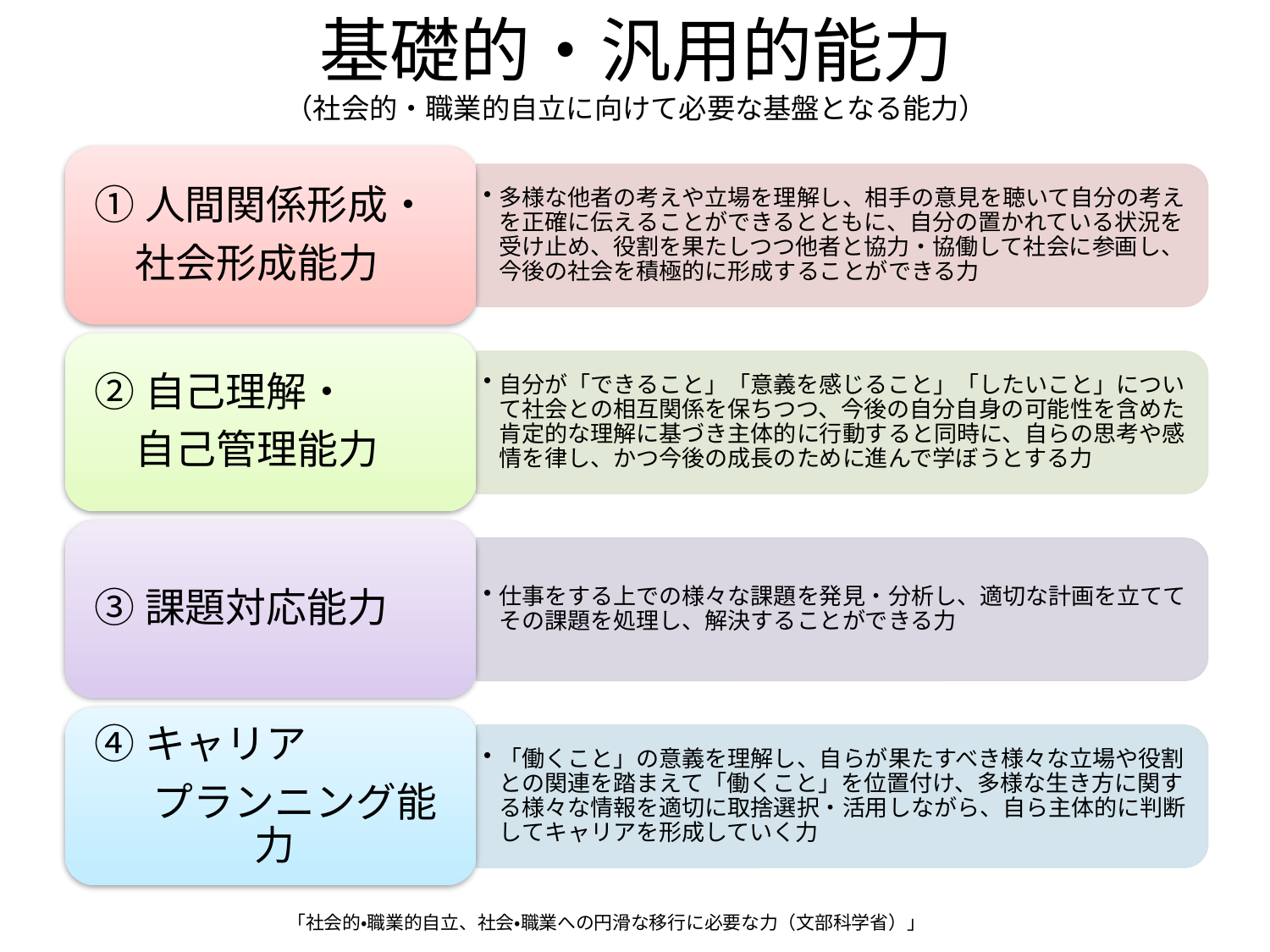

# 基礎的・汎用的能力 （社会的・職業的自立に向けて必要な基盤となる能力）
多様な他者の考えや立場を理解し、相手の意見を聴いて自分の考えを正確に伝えることができるとともに、自分の置かれている状況を受け止め、役割を果たしつつ他者と協力・協働して社会に参画し、今後の社会を積極的に形成することができる力
①人間関係形成・
　社会形成能力
自分が「できること」「意義を感じること」「したいこと」について社会との相互関係を保ちつつ、今後の自分自身の可能性を含めた肯定的な理解に基づき主体的に行動すると同時に、自らの思考や感情を律し、かつ今後の成長のために進んで学ぼうとする力
②自己理解・
　自己管理能力
仕事をする上での様々な課題を発見・分析し、適切な計画を立ててその課題を処理し、解決することができる力
③課題対応能力
「働くこと」の意義を理解し、自らが果たすべき様々な立場や役割との関連を踏まえて「働くこと」を位置付け、多様な生き方に関する様々な情報を適切に取捨選択・活用しながら、自ら主体的に判断してキャリアを形成していく力
④キャリア
　プランニング能力
「社会的・職業的自立、社会・職業への円滑な移行に必要な力（文部科学省）」